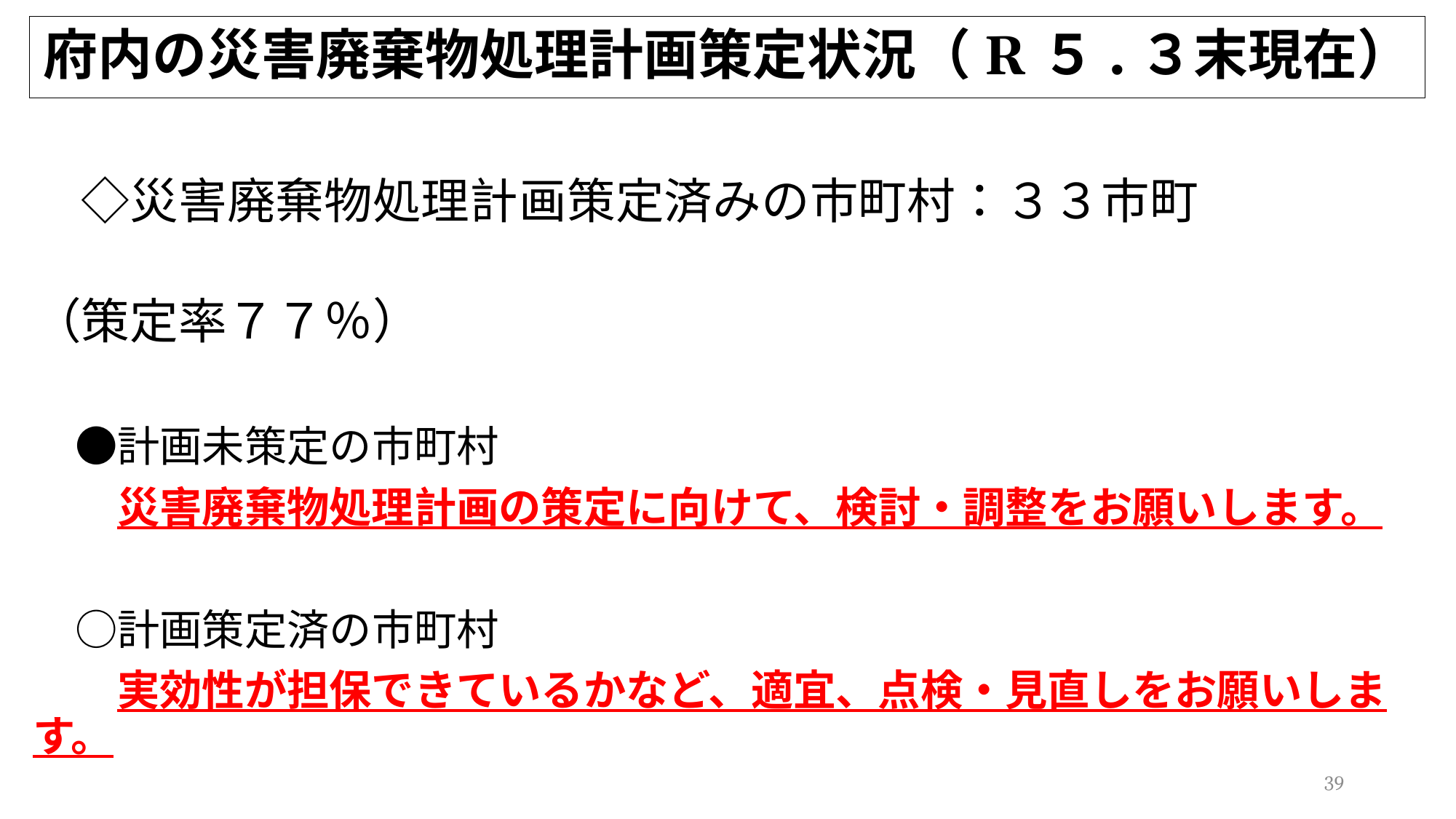

# 府内の災害廃棄物処理計画策定状況（R５.３末現在）

　◇災害廃棄物処理計画策定済みの市町村：３３市町
　　　　　　　　　　　　　　　　　　　　　　　　　　　（策定率７７％）

　●計画未策定の市町村
　　災害廃棄物処理計画の策定に向けて、検討・調整をお願いします。

　○計画策定済の市町村
　　実効性が担保できているかなど、適宜、点検・見直しをお願いします。
39